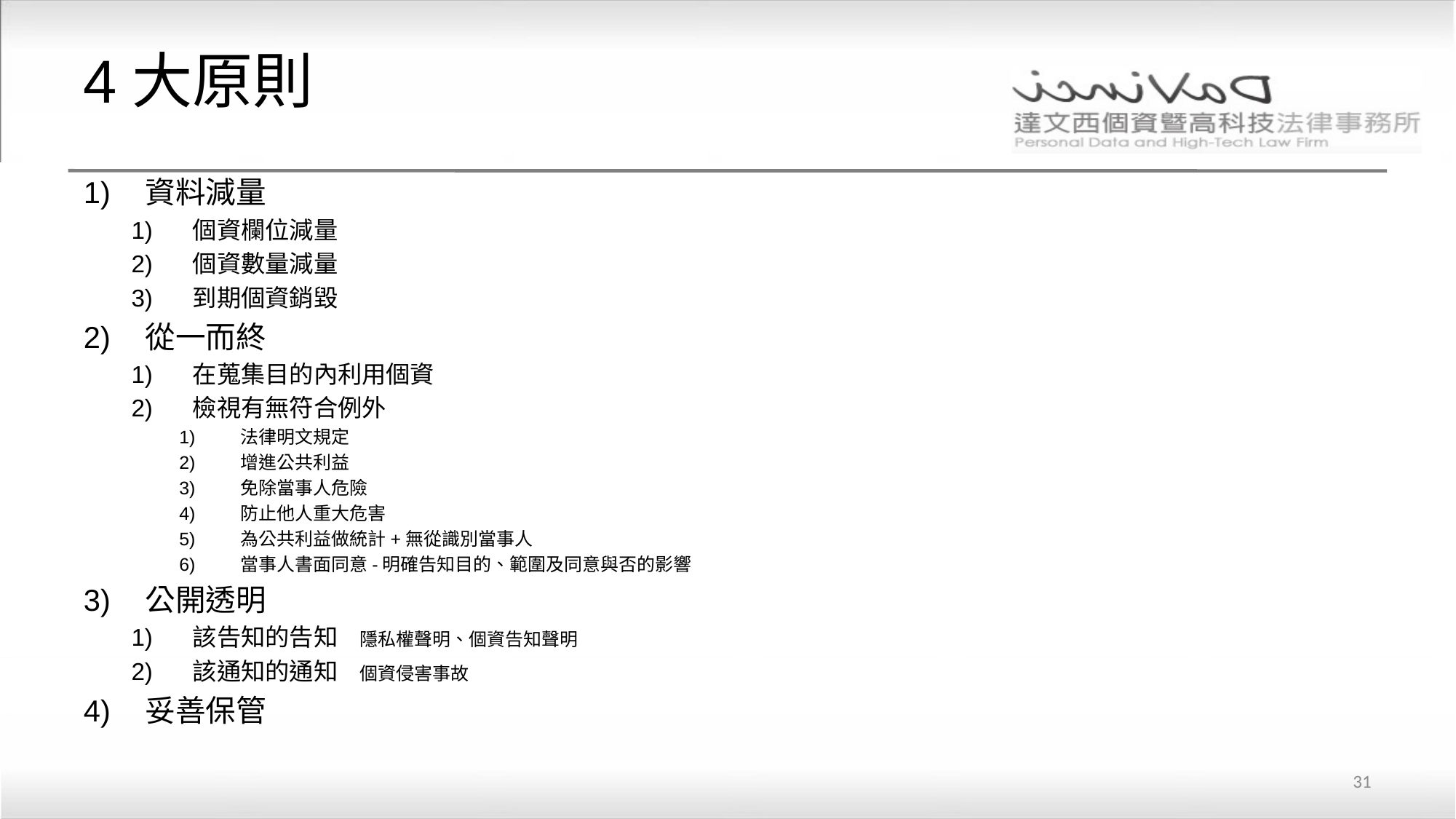

# 4大原則
資料減量
個資欄位減量
個資數量減量
到期個資銷毀
從一而終
在蒐集目的內利用個資
檢視有無符合例外
法律明文規定
增進公共利益
免除當事人危險
防止他人重大危害
為公共利益做統計+無從識別當事人
當事人書面同意-明確告知目的、範圍及同意與否的影響
公開透明
該告知的告知    隱私權聲明、個資告知聲明
該通知的通知    個資侵害事故
妥善保管
31